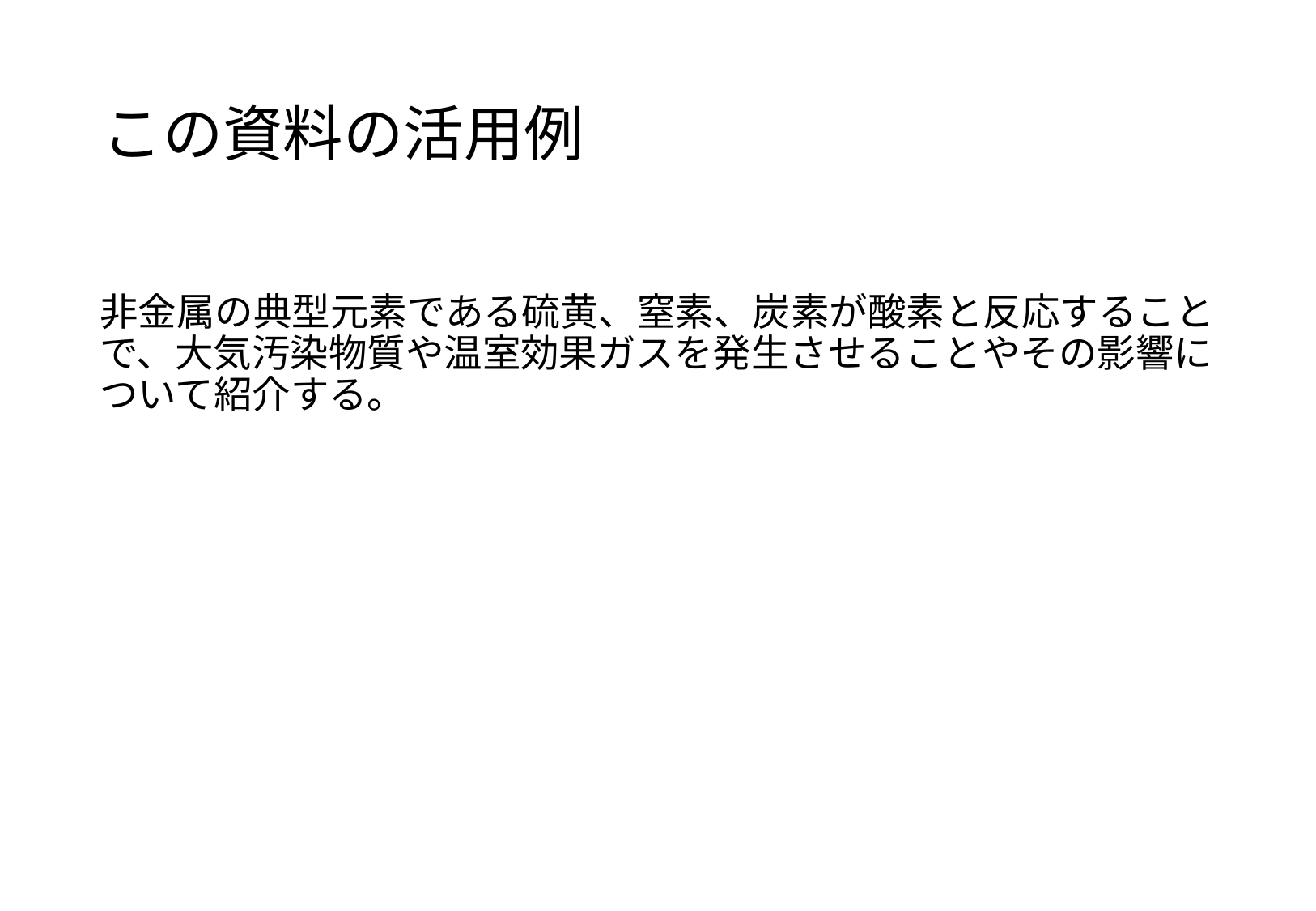

# この資料の活用例
非金属の典型元素である硫黄、窒素、炭素が酸素と反応することで、大気汚染物質や温室効果ガスを発生させることやその影響について紹介する。